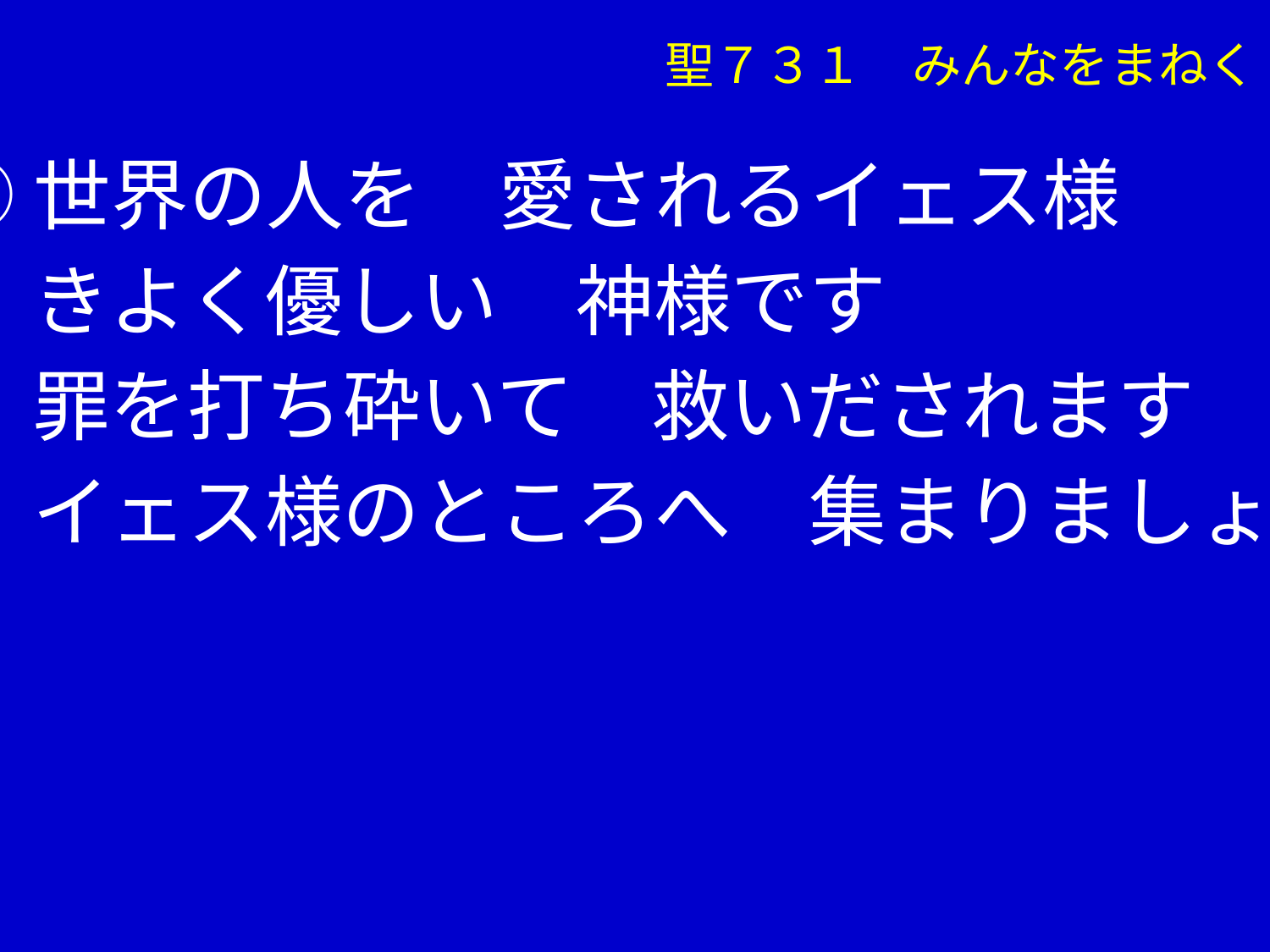

聖７３１　みんなをまねく
②世界の人を　愛されるイェス様
　 きよく優しい　神様です
　 罪を打ち砕いて　救いだされます
　 イェス様のところへ　集まりましょう